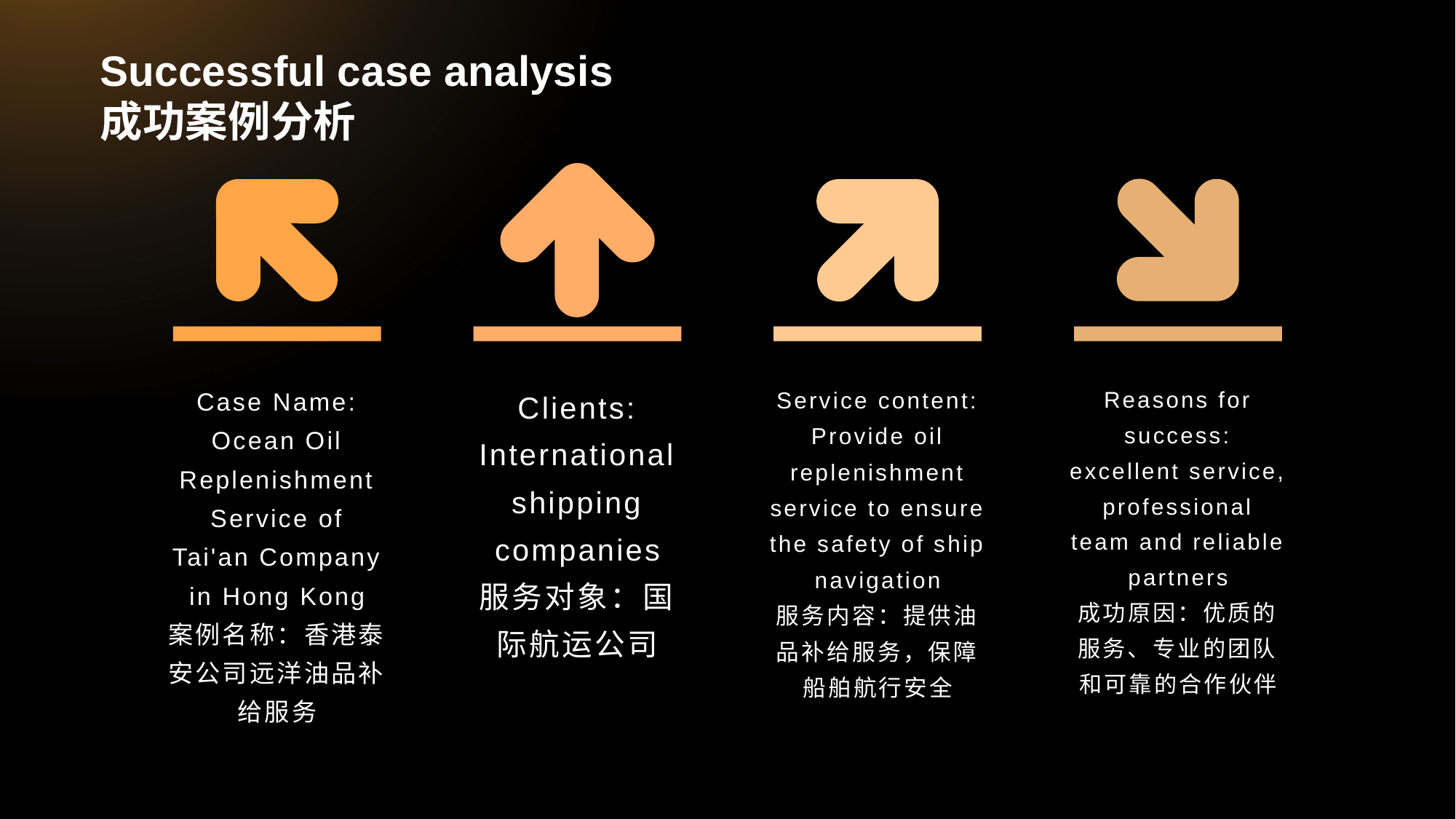

# Successful case analysis 成功案例分析

Case Name: Ocean Oil Replenishment Service of Tai'an Company in Hong Kong
案例名称：香港泰安公司远洋油品补给服务
Clients: International shipping companies
服务对象：国际航运公司
Service content: Provide oil replenishment service to ensure the safety of ship navigation
服务内容：提供油品补给服务，保障船舶航行安全
Reasons for success: excellent service, professional team and reliable partners
成功原因：优质的服务、专业的团队和可靠的合作伙伴